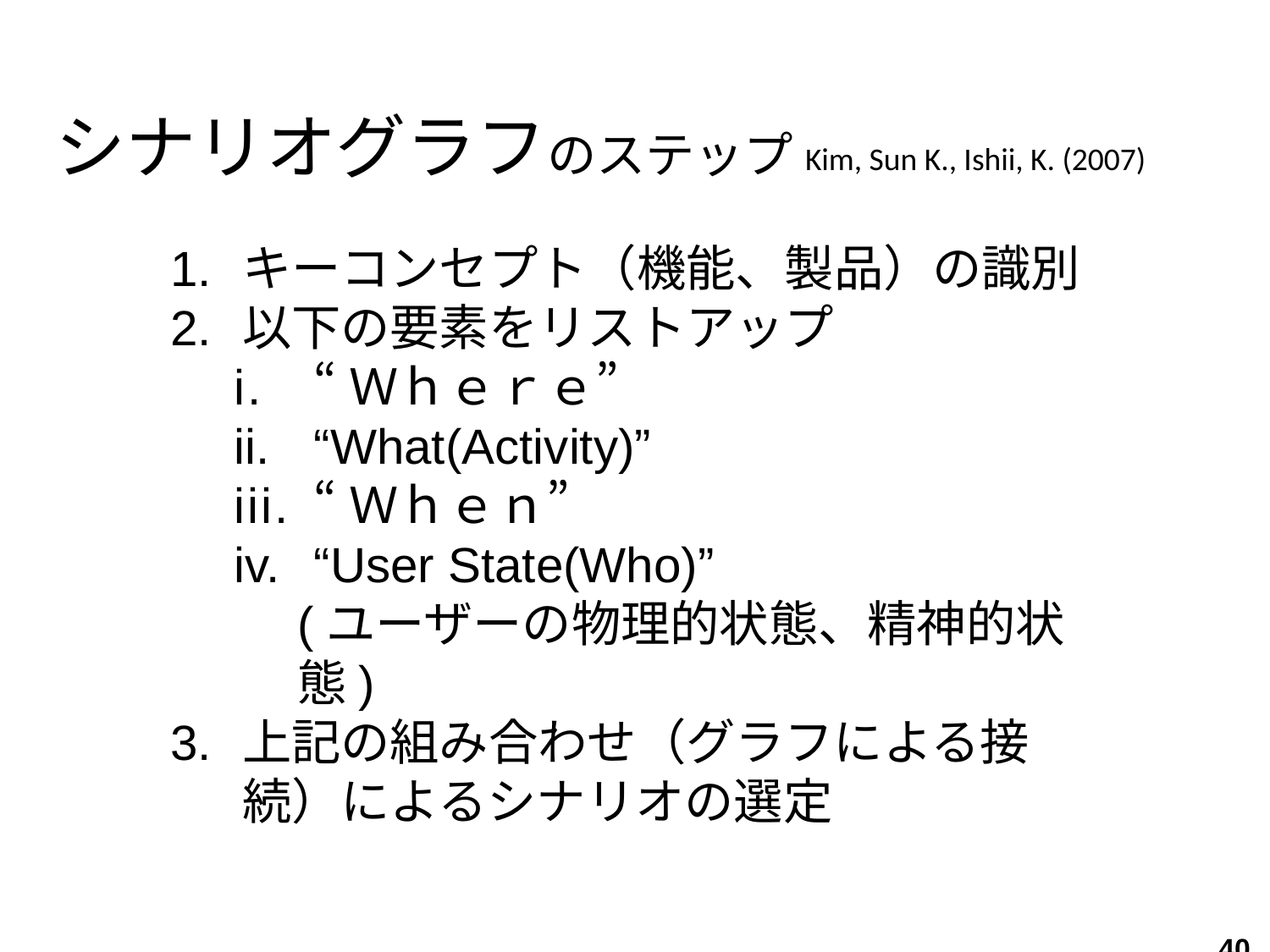

シナリオグラフのステップ
Kim, Sun K., Ishii, K. (2007)
キーコンセプト（機能、製品）の識別
以下の要素をリストアップ
“Ｗｈｅｒｅ”
“What(Activity)”
“Ｗｈｅｎ”
“User State(Who)”
(ユーザーの物理的状態、精神的状態)
上記の組み合わせ（グラフによる接続）によるシナリオの選定
40